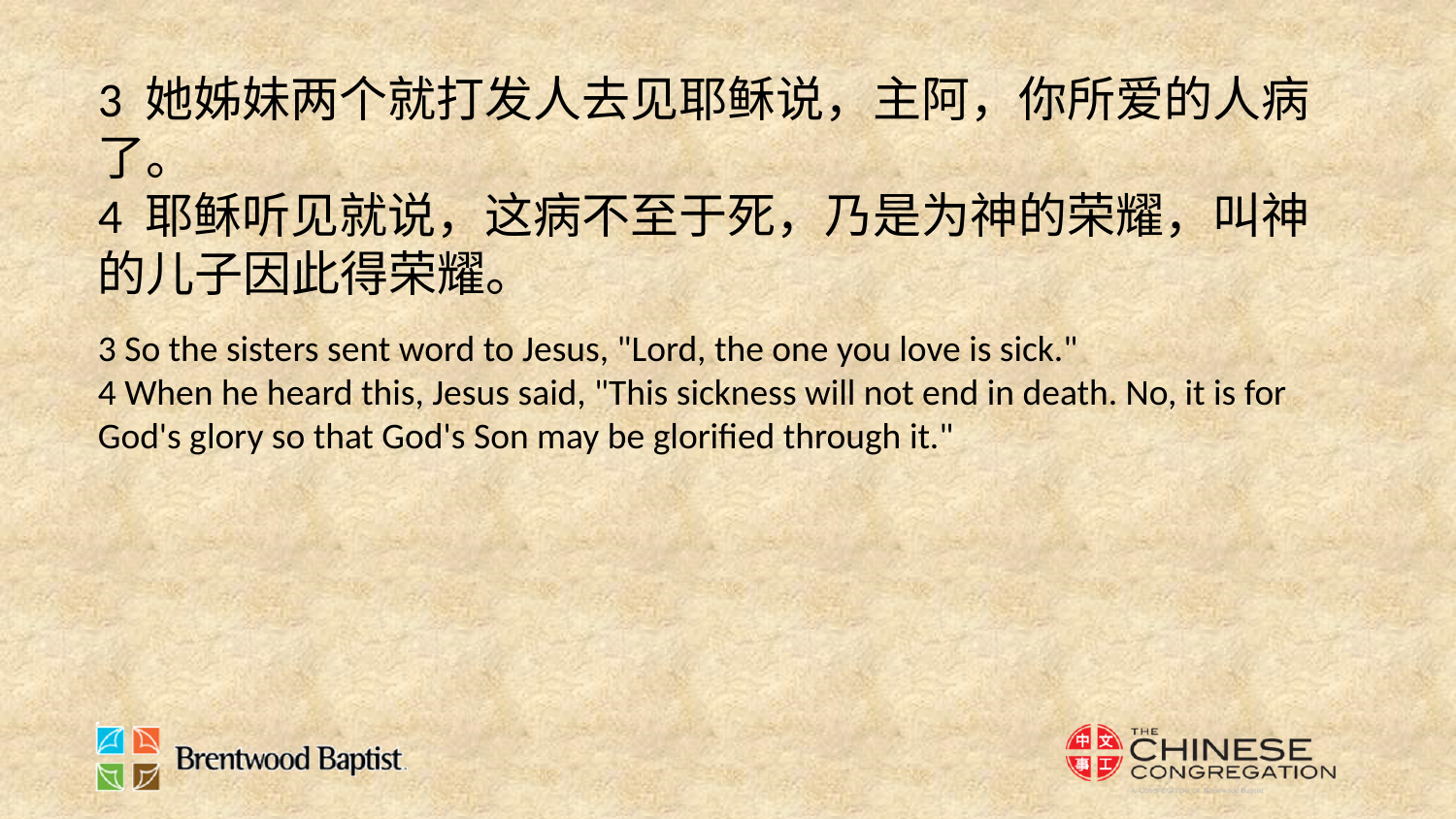

3 她姊妹两个就打发人去见耶稣说，主阿，你所爱的人病了。
4 耶稣听见就说，这病不至于死，乃是为神的荣耀，叫神的儿子因此得荣耀。

3 So the sisters sent word to Jesus, "Lord, the one you love is sick."
4 When he heard this, Jesus said, "This sickness will not end in death. No, it is for God's glory so that God's Son may be glorified through it."